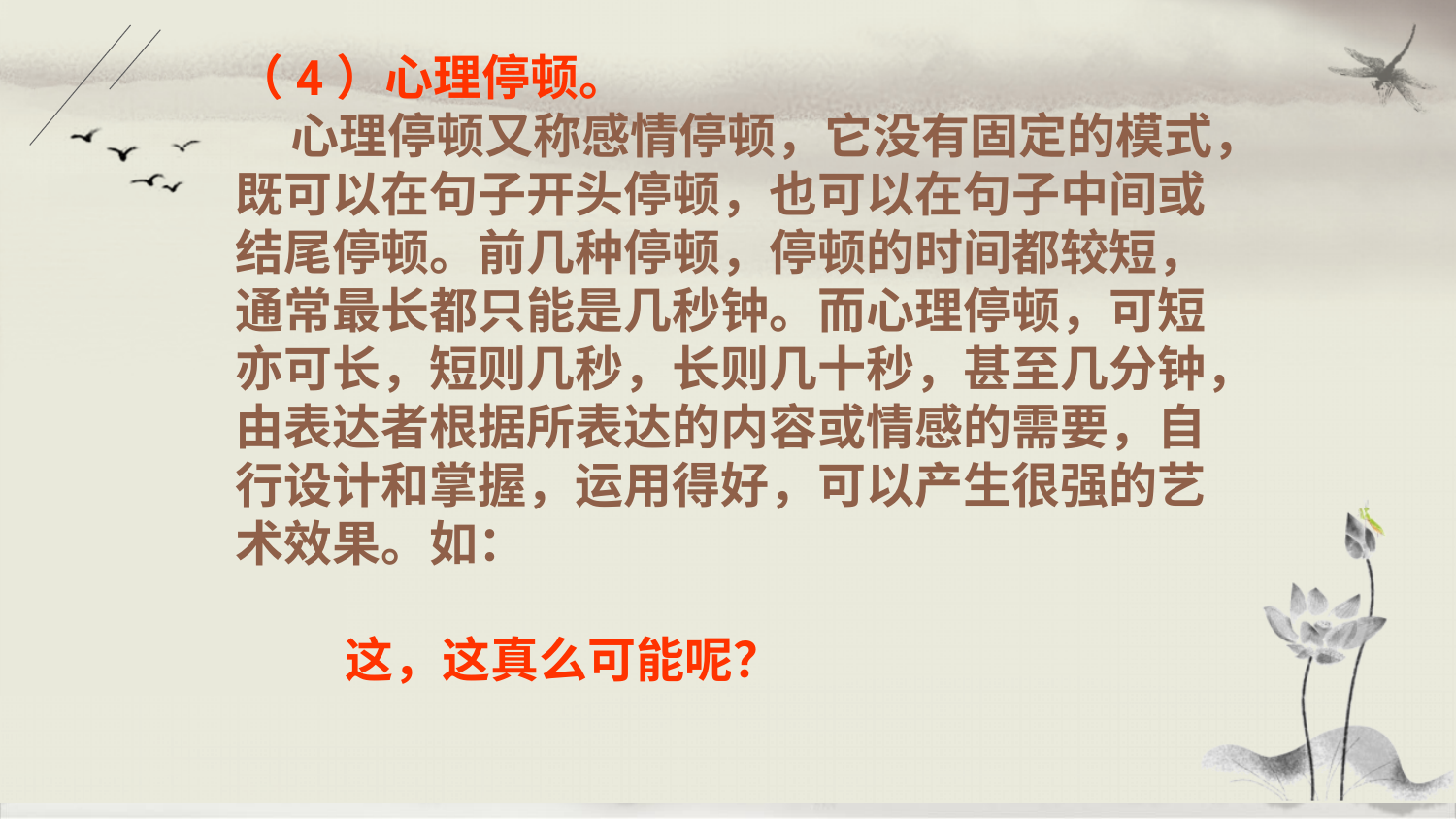

（4）心理停顿。
    心理停顿又称感情停顿，它没有固定的模式，既可以在句子开头停顿，也可以在句子中间或结尾停顿。前几种停顿，停顿的时间都较短，通常最长都只能是几秒钟。而心理停顿，可短亦可长，短则几秒，长则几十秒，甚至几分钟，由表达者根据所表达的内容或情感的需要，自行设计和掌握，运用得好，可以产生很强的艺术效果。如：

         这，这真么可能呢？